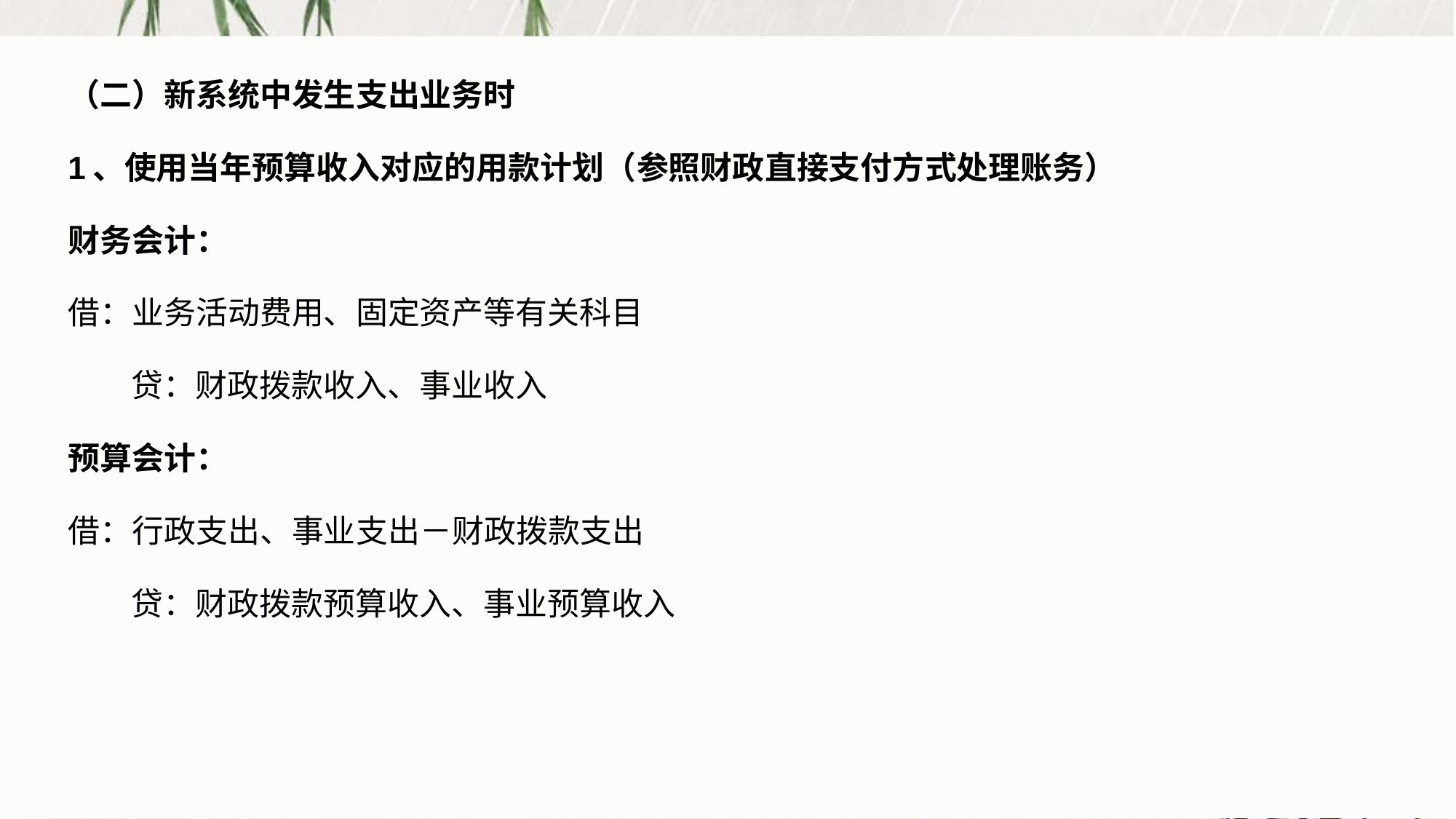

（二）新系统中发生支出业务时
1、使用当年预算收入对应的用款计划（参照财政直接支付方式处理账务）
财务会计：
借：业务活动费用、固定资产等有关科目
        贷：财政拨款收入、事业收入
预算会计：
借：行政支出、事业支出－财政拨款支出
        贷：财政拨款预算收入、事业预算收入